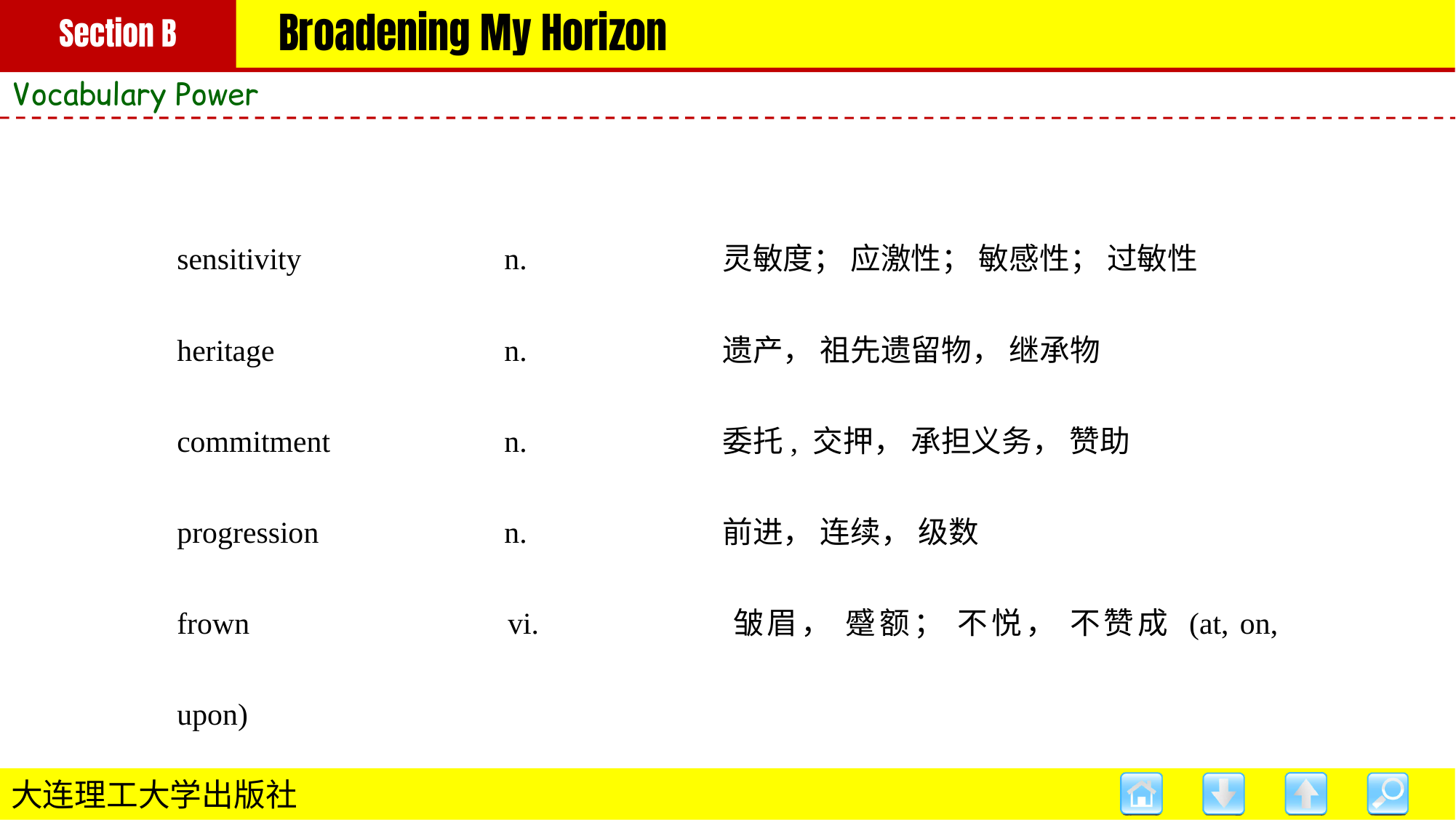

Section B
# Broadening My Horizon
Vocabulary Power
sensitivity 		n. 		灵敏度； 应激性； 敏感性； 过敏性
heritage 			n. 		遗产， 祖先遗留物， 继承物
commitment 		n. 		委托, 交押， 承担义务， 赞助
progression 		n. 		前进， 连续， 级数
frown 			vi. 		皱眉， 蹙额； 不悦， 不赞成 (at, on, upon)